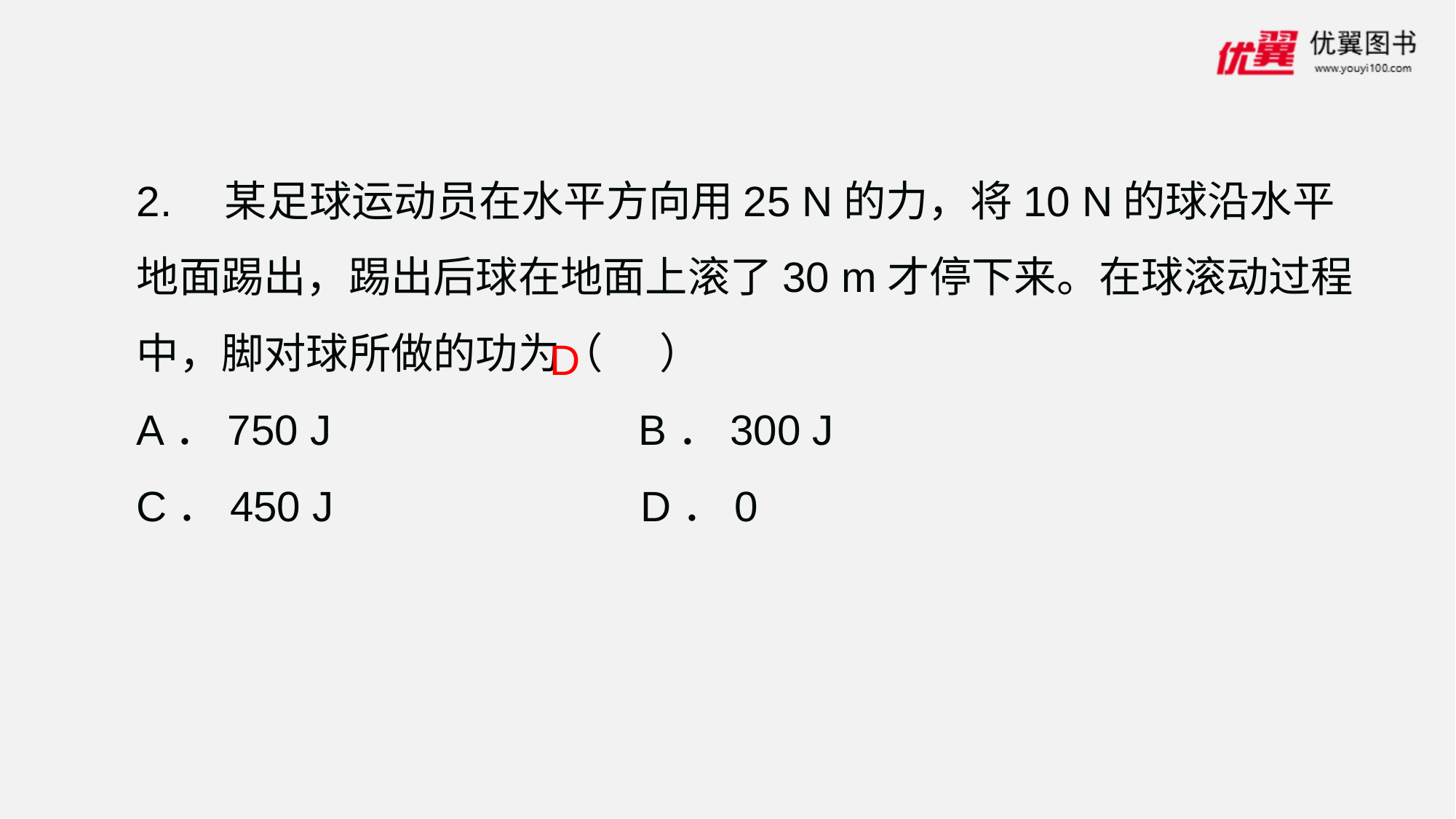

2.　某足球运动员在水平方向用25 N的力，将10 N的球沿水平地面踢出，踢出后球在地面上滚了30 m才停下来。在球滚动过程中，脚对球所做的功为（      ）
A．750 J                          B．300 J
C．450 J                          D．0

D